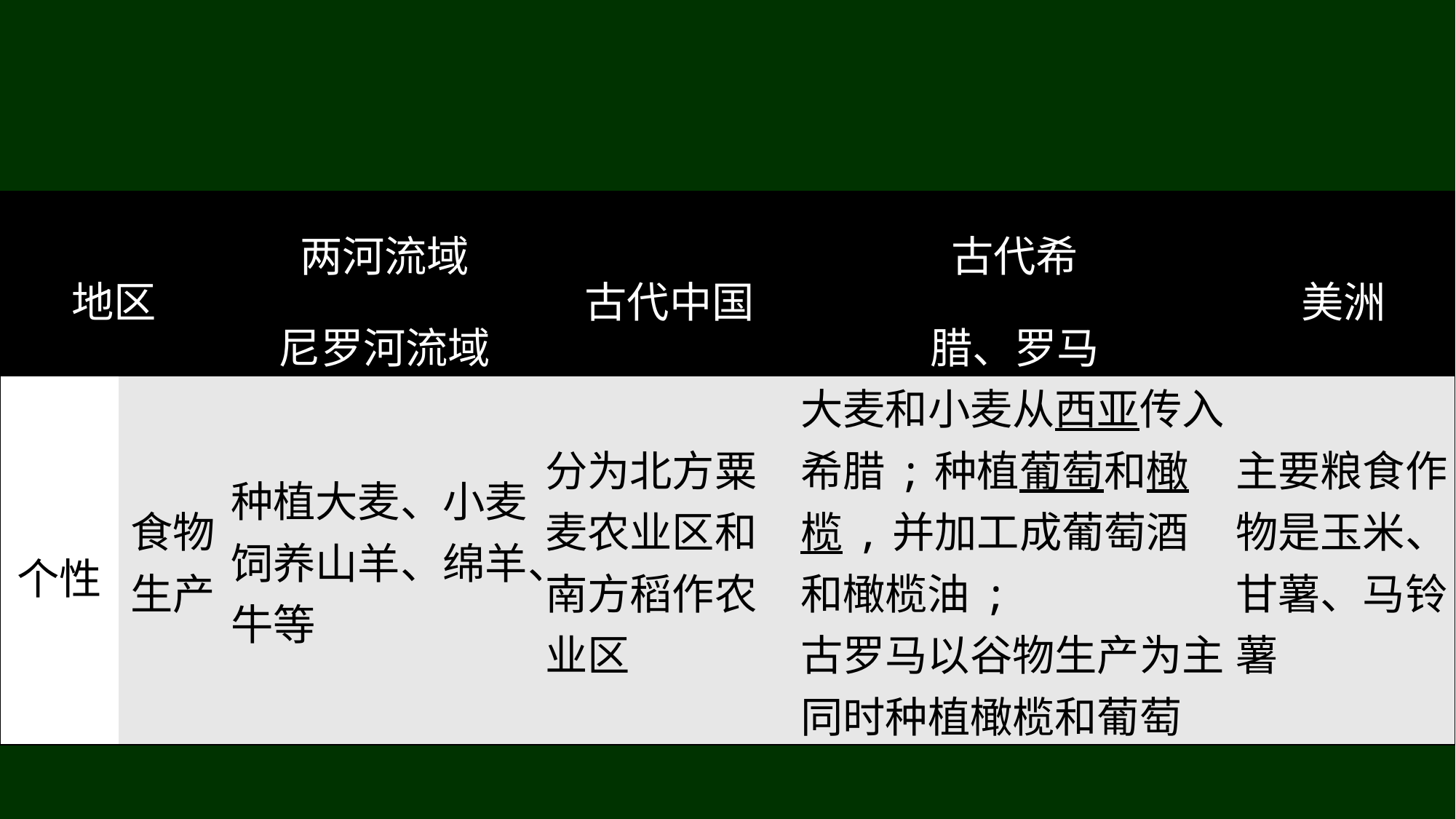

| 地区 |  | 两河流域 尼罗河流域 | 古代中国 | 古代希 腊、罗马 | 美洲 |
| --- | --- | --- | --- | --- | --- |
| 个性 | 食物 生产 | 种植大麦、小麦,饲养山羊、绵羊、牛等 | 分为北方粟麦农业区和南方稻作农业区 | 大麦和小麦从西亚传入希腊;种植葡萄和橄榄,并加工成葡萄酒和橄榄油; 古罗马以谷物生产为主,同时种植橄榄和葡萄 | 主要粮食作物是玉米、甘薯、马铃薯 |